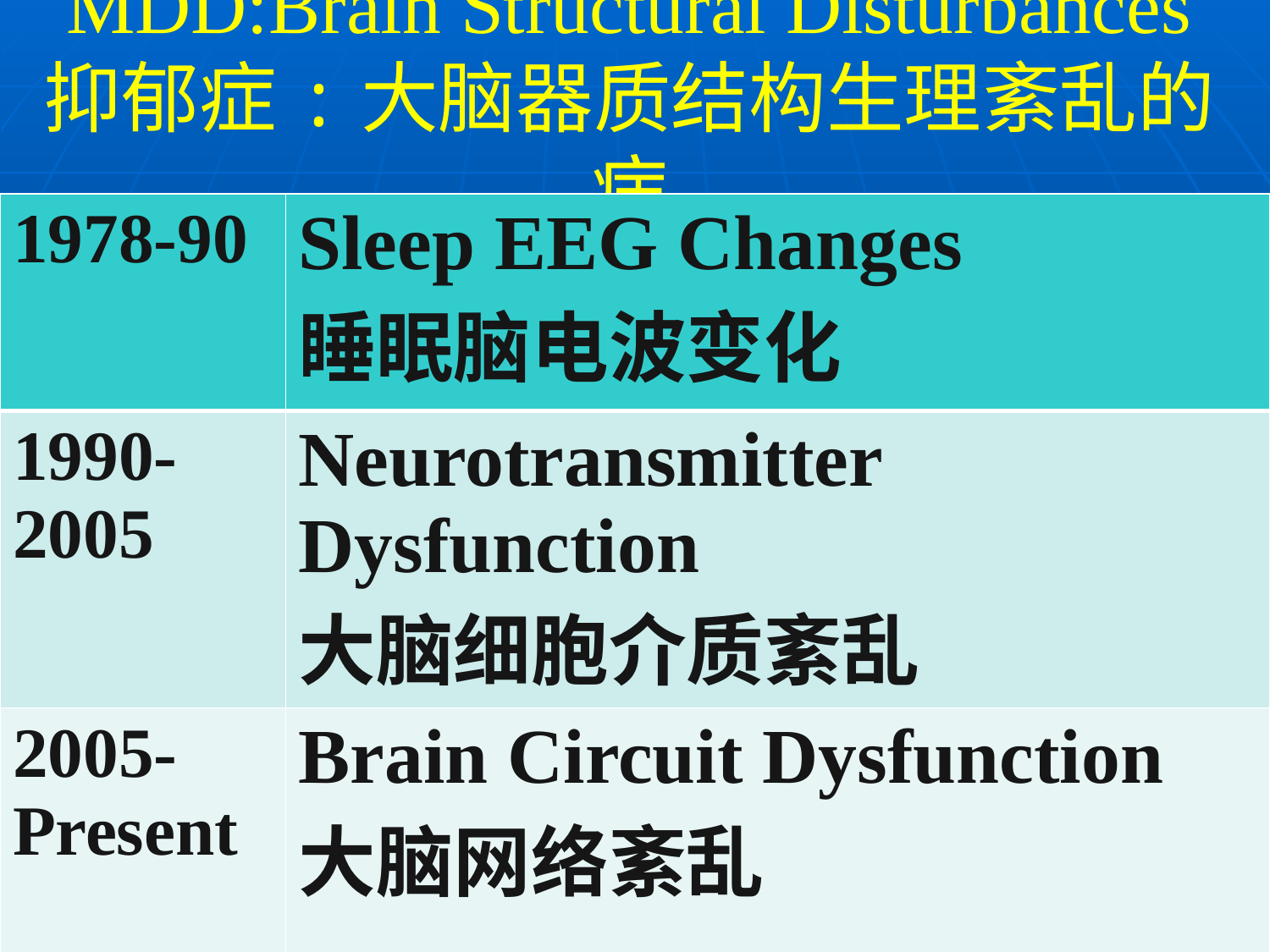

# MDD:Brain Structural Disturbances 抑郁症:大脑器质结构生理紊乱的病

| 1978-90 | Sleep EEG Changes 睡眠脑电波变化 |
| --- | --- |
| 1990-2005 | Neurotransmitter Dysfunction 大脑细胞介质紊乱 |
| 2005-Present | Brain Circuit Dysfunction 大脑网络紊乱 |